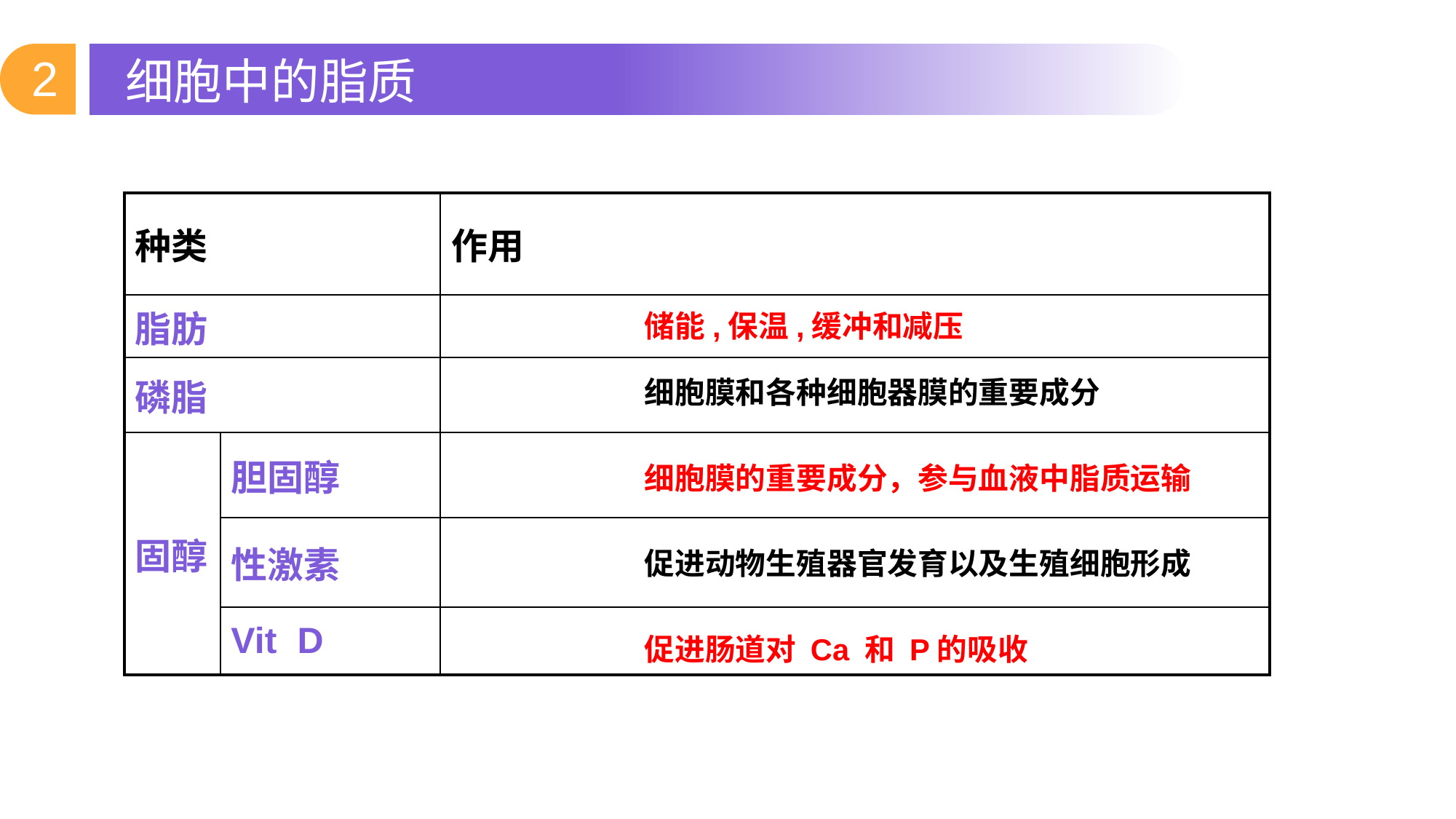

2
细胞中的脂质
| 种类 |  | 作用 |
| --- | --- | --- |
| 脂肪 |  |  |
| 磷脂 |  |  |
| 固醇 | 胆固醇 |  |
|  | 性激素 |  |
|  | Vit D |  |
储能,保温,缓冲和减压
细胞膜和各种细胞器膜的重要成分
细胞膜的重要成分，参与血液中脂质运输
促进动物生殖器官发育以及生殖细胞形成
促进肠道对 Ca 和 P的吸收